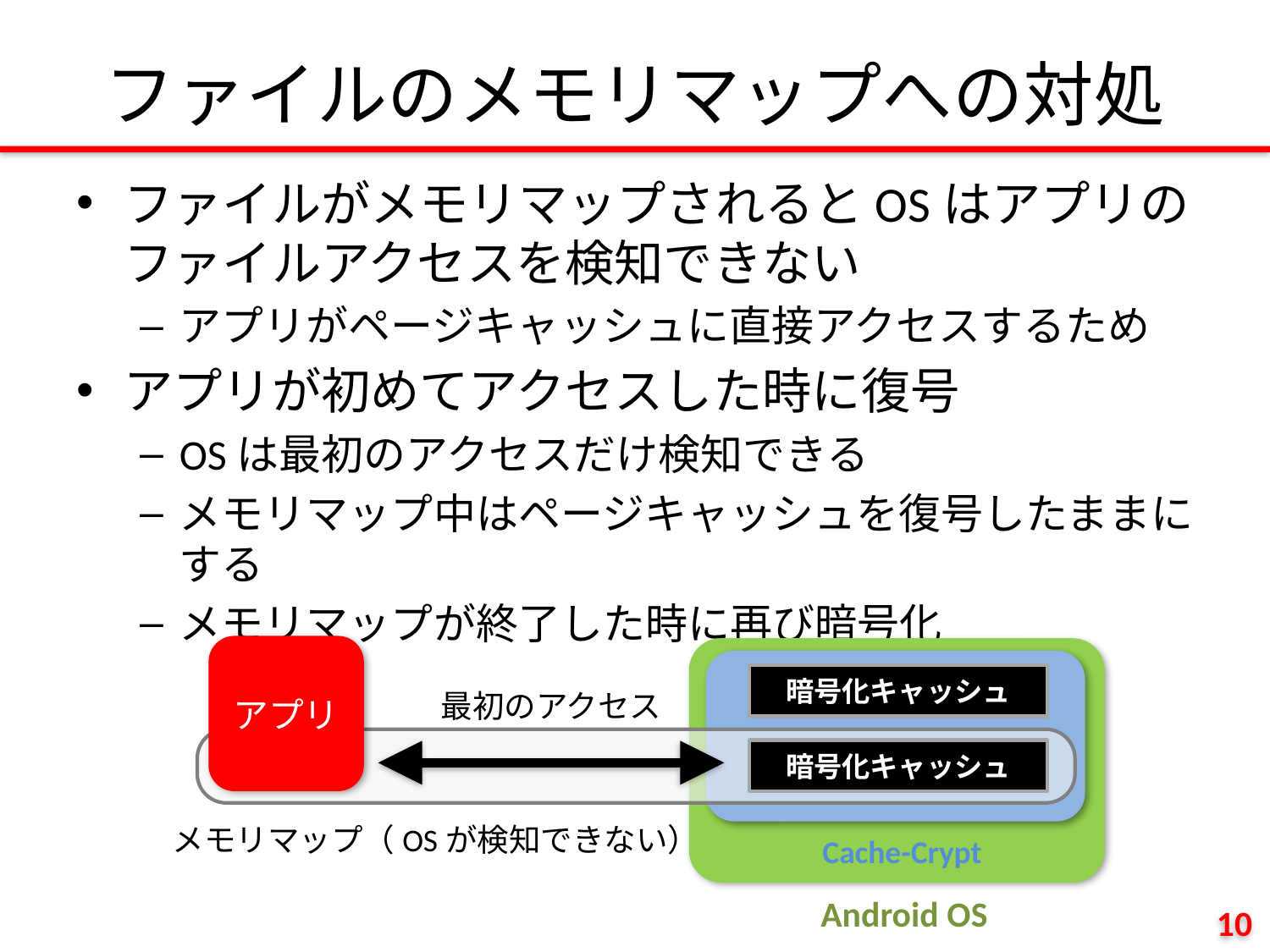

# ファイルのメモリマップへの対処
ファイルがメモリマップされるとOSはアプリのファイルアクセスを検知できない
アプリがページキャッシュに直接アクセスするため
アプリが初めてアクセスした時に復号
OSは最初のアクセスだけ検知できる
メモリマップ中はページキャッシュを復号したままにする
メモリマップが終了した時に再び暗号化
アプリ

暗号化キャッシュ
最初のアクセス

メモリマップ（OSが検知できない）
非暗号化キャッシュ
暗号化キャッシュ
Cache-Crypt
Android OS